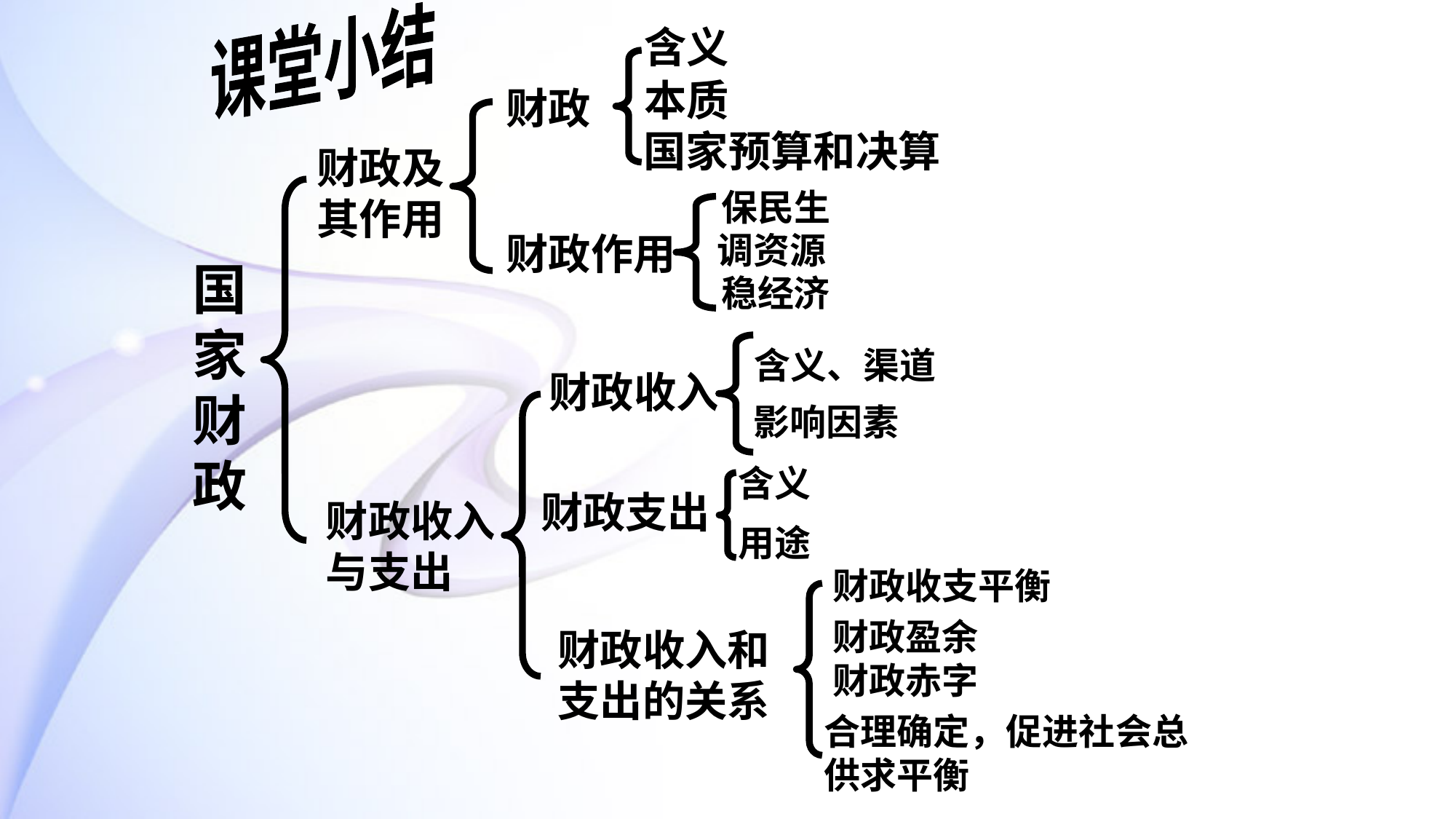

课堂小结
含义

本质
财政

国家预算和决算
财政及其作用

国家财政

保民生

财政作用
调资源
稳经济

含义、渠道
财政收入

影响因素
含义

财政支出
财政收入与支出
用途
财政收支平衡

财政盈余
财政收入和支出的关系
财政赤字
合理确定，促进社会总供求平衡